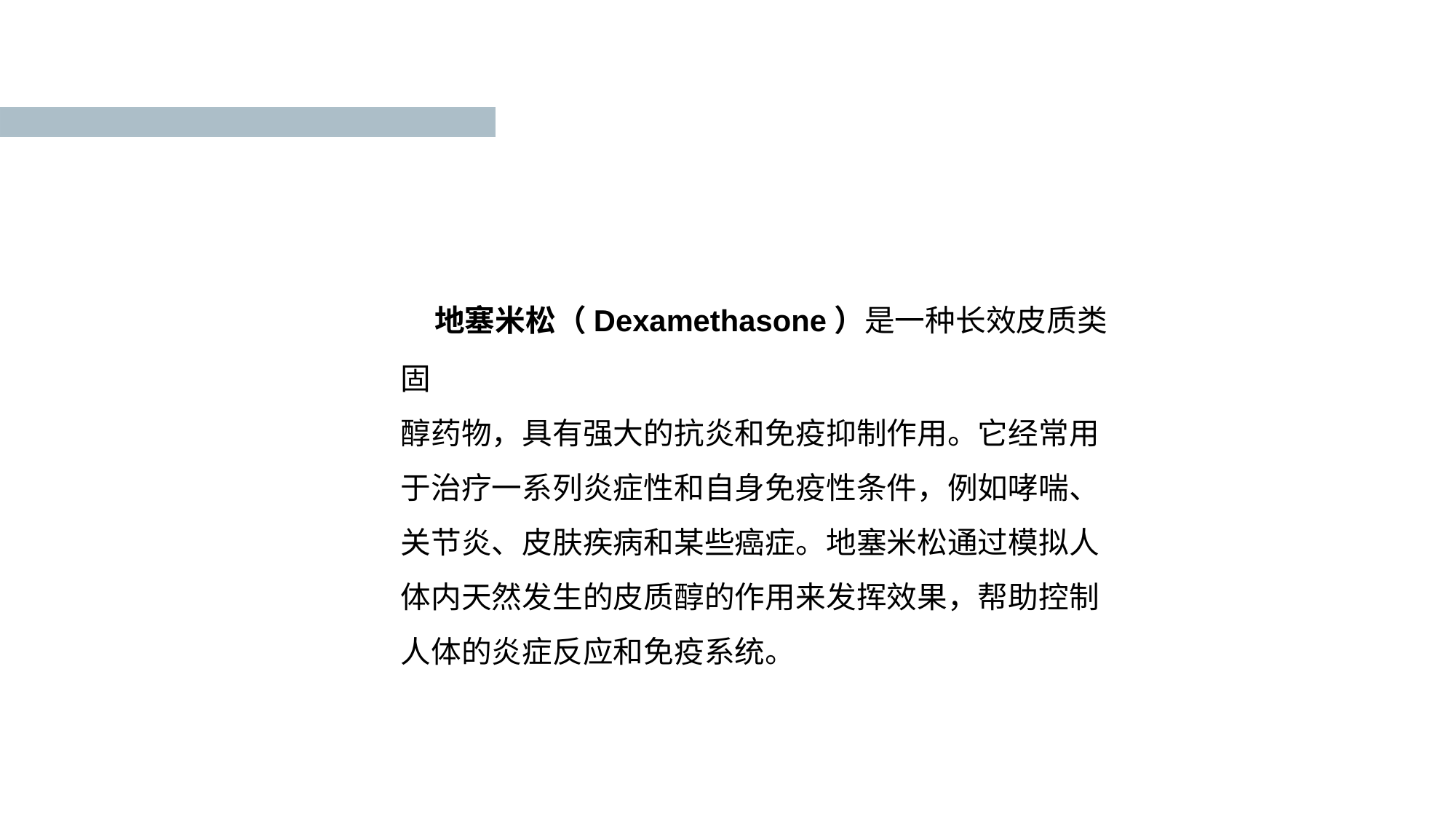

地塞米松（Dexamethasone）是一种长效皮质类固
醇药物，具有强大的抗炎和免疫抑制作用。它经常用
于治疗一系列炎症性和自身免疫性条件，例如哮喘、
关节炎、皮肤疾病和某些癌症。地塞米松通过模拟人
体内天然发生的皮质醇的作用来发挥效果，帮助控制人体的炎症反应和免疫系统。